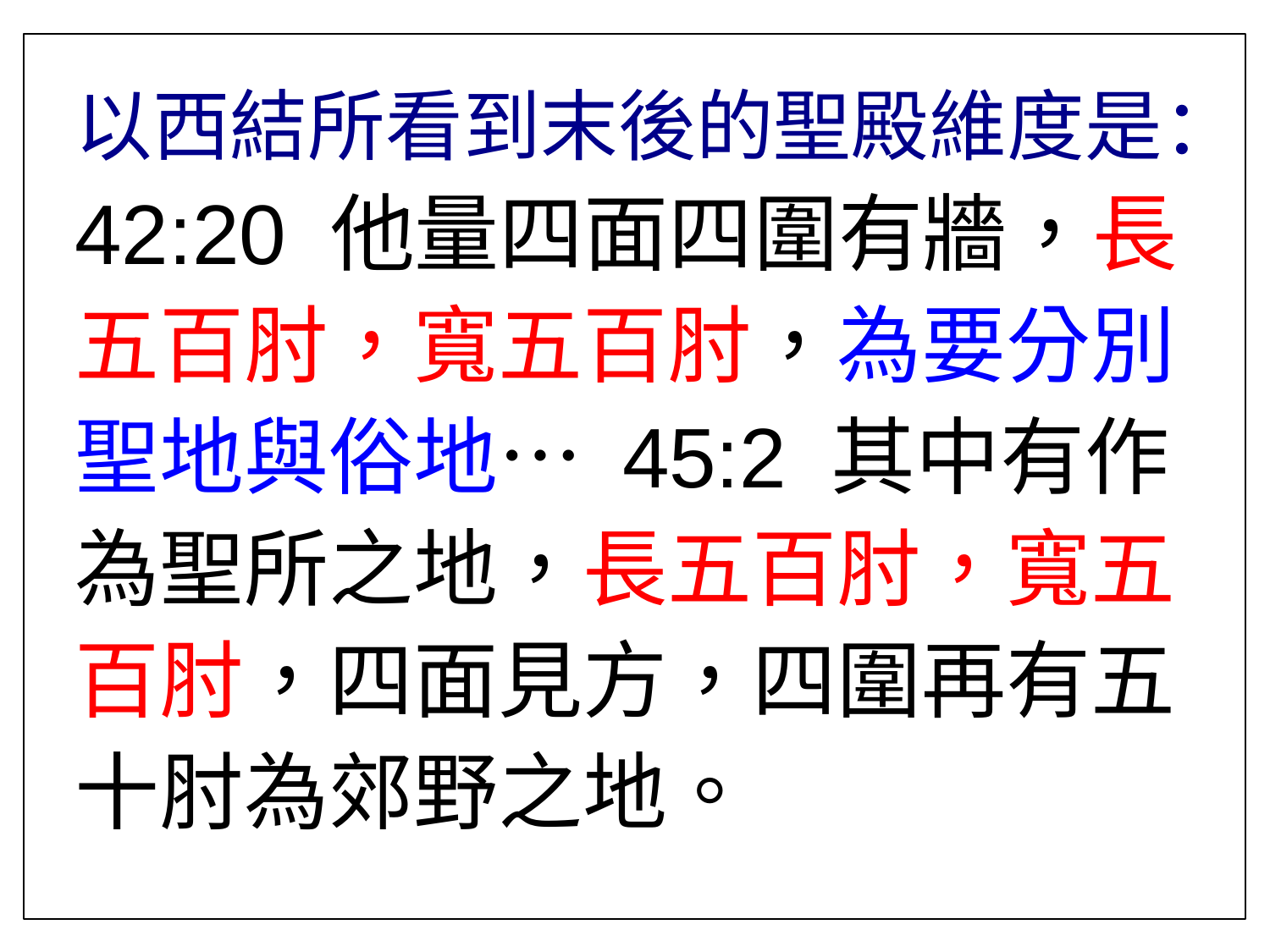

以西結所看到末後的聖殿維度是：42:20 他量四面四圍有牆，長五百肘，寬五百肘，為要分別聖地與俗地… 45:2 其中有作為聖所之地，長五百肘，寬五百肘，四面見方，四圍再有五十肘為郊野之地。